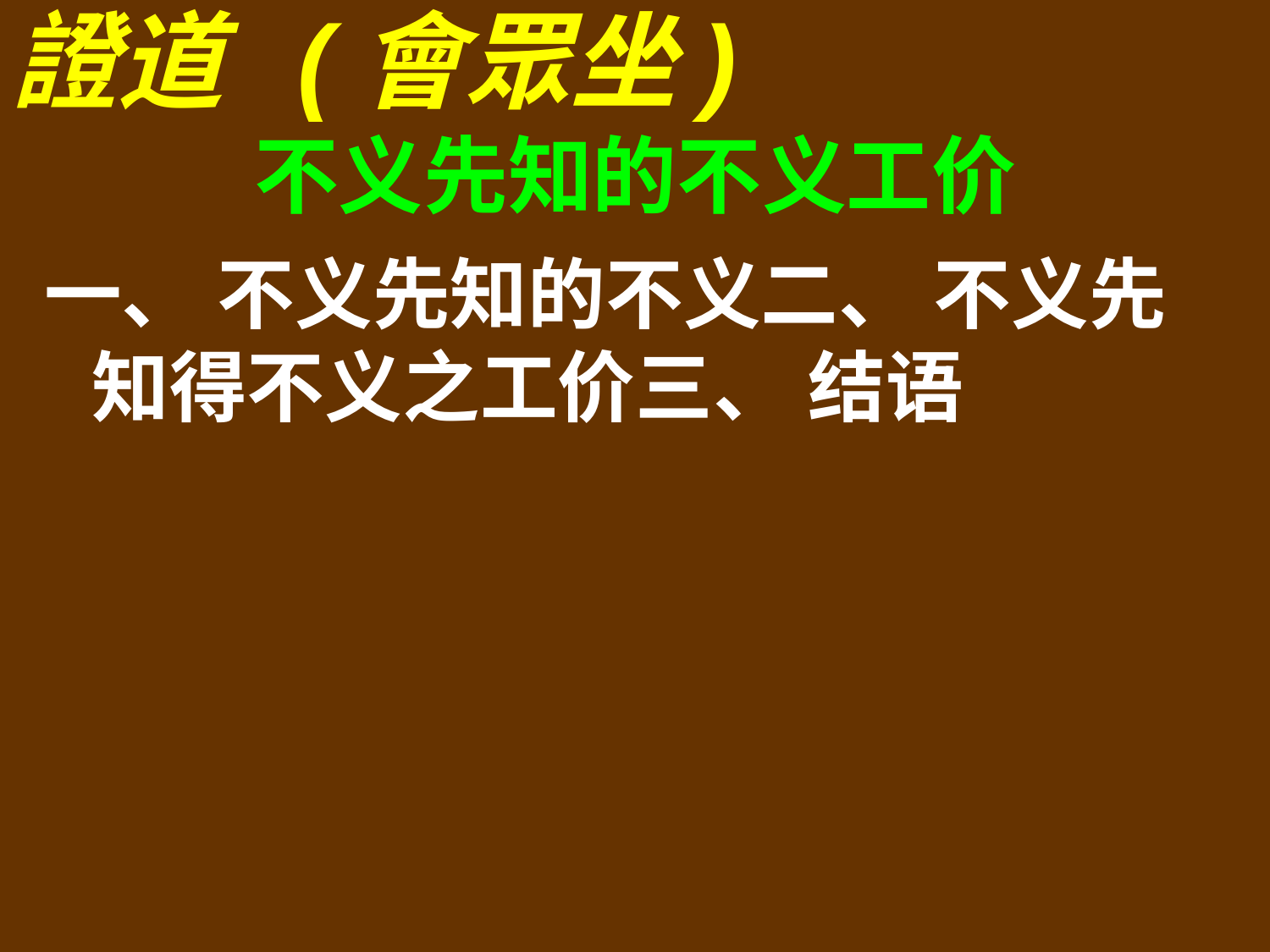

證道  (會眾坐)
不义先知的不义工价
一、 不义先知的不义二、 不义先知得不义之工价三、 结语